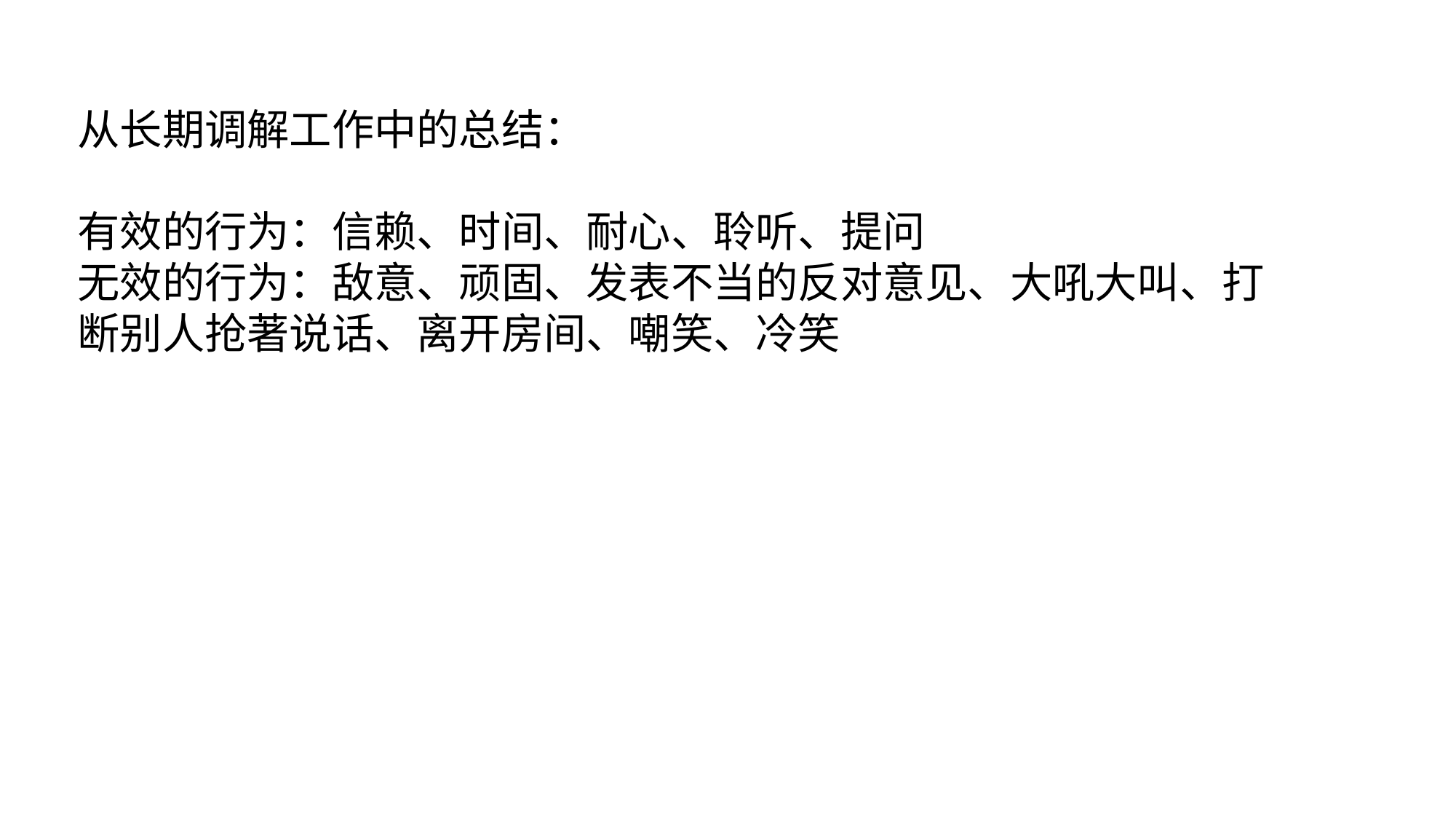

从长期调解工作中的总结： 有效的行为：信赖、时间、耐心、聆听、提问无效的行为：敌意、顽固、发表不当的反对意见、大吼大叫、打断别人抢著说话、离开房间、嘲笑、冷笑